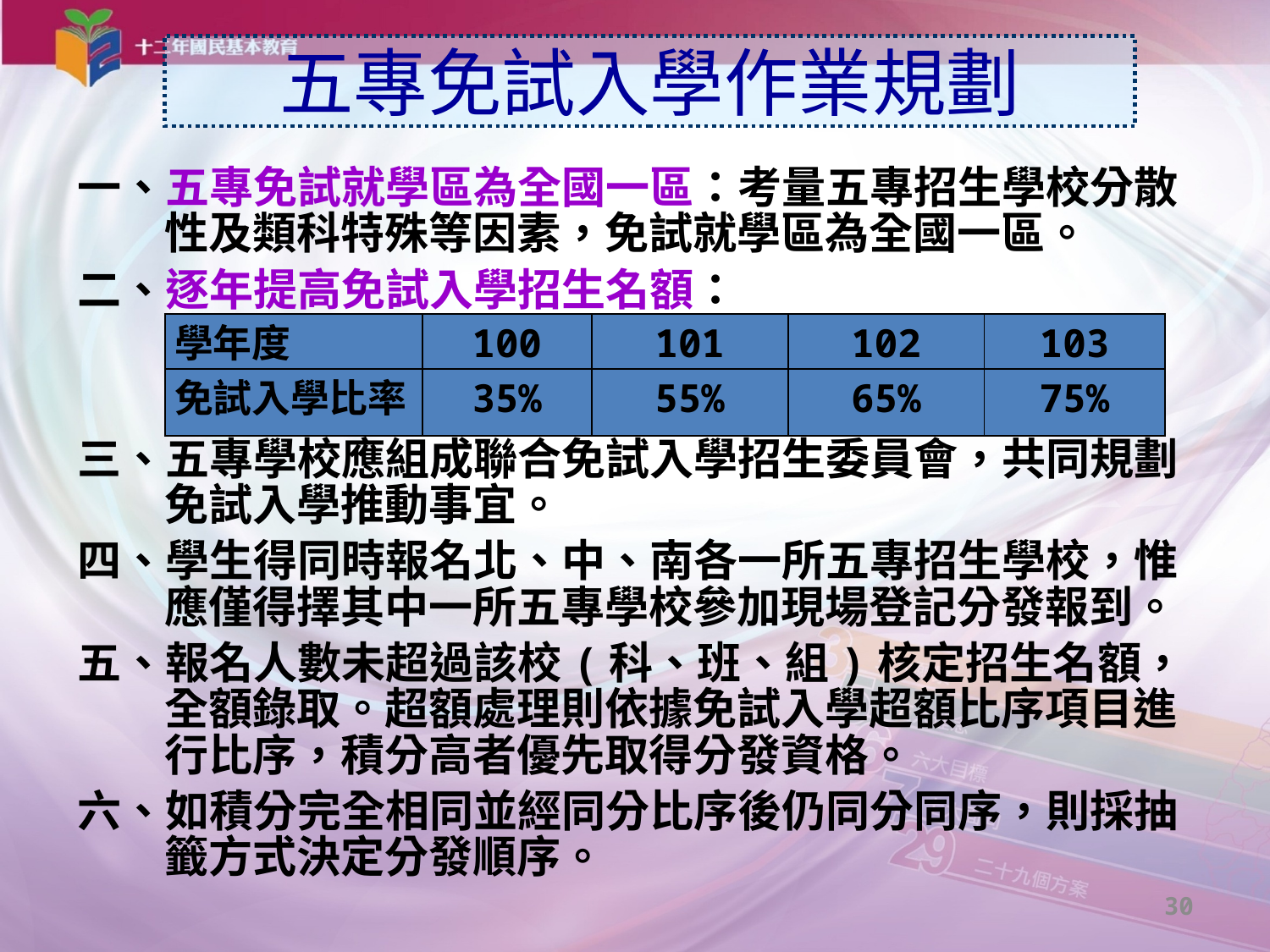

五專免試入學作業規劃
一、五專免試就學區為全國一區：考量五專招生學校分散性及類科特殊等因素，免試就學區為全國一區。
二、逐年提高免試入學招生名額：

三、五專學校應組成聯合免試入學招生委員會，共同規劃免試入學推動事宜。
四、學生得同時報名北、中、南各一所五專招生學校，惟應僅得擇其中一所五專學校參加現場登記分發報到。
五、報名人數未超過該校(科、班、組)核定招生名額，全額錄取。超額處理則依據免試入學超額比序項目進行比序，積分高者優先取得分發資格。
六、如積分完全相同並經同分比序後仍同分同序，則採抽籤方式決定分發順序。
| 學年度 | 100 | 101 | 102 | 103 |
| --- | --- | --- | --- | --- |
| 免試入學比率 | 35% | 55% | 65% | 75% |
30